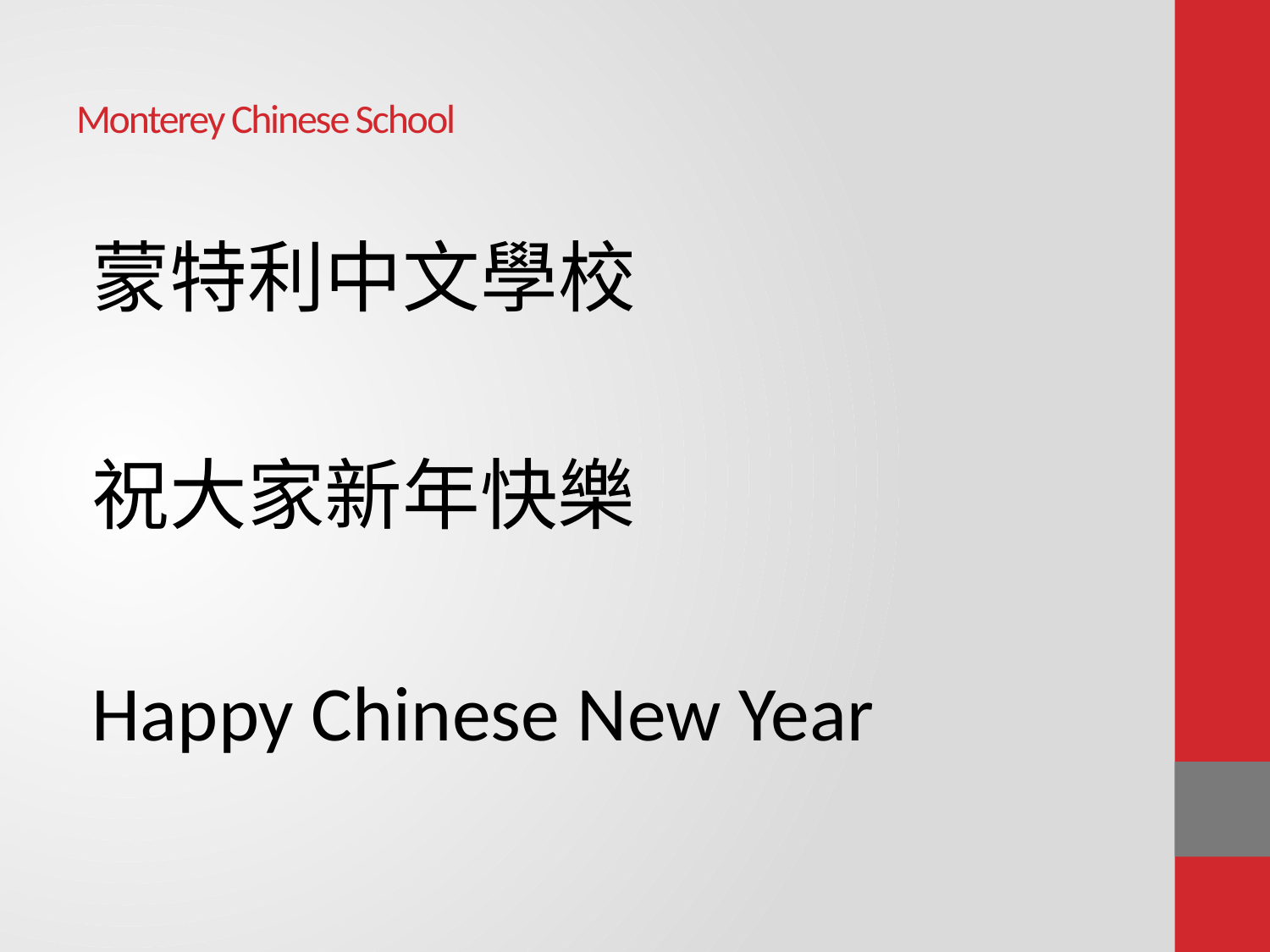

# Monterey Chinese School
蒙特利中文學校

祝大家新年快樂

Happy Chinese New Year